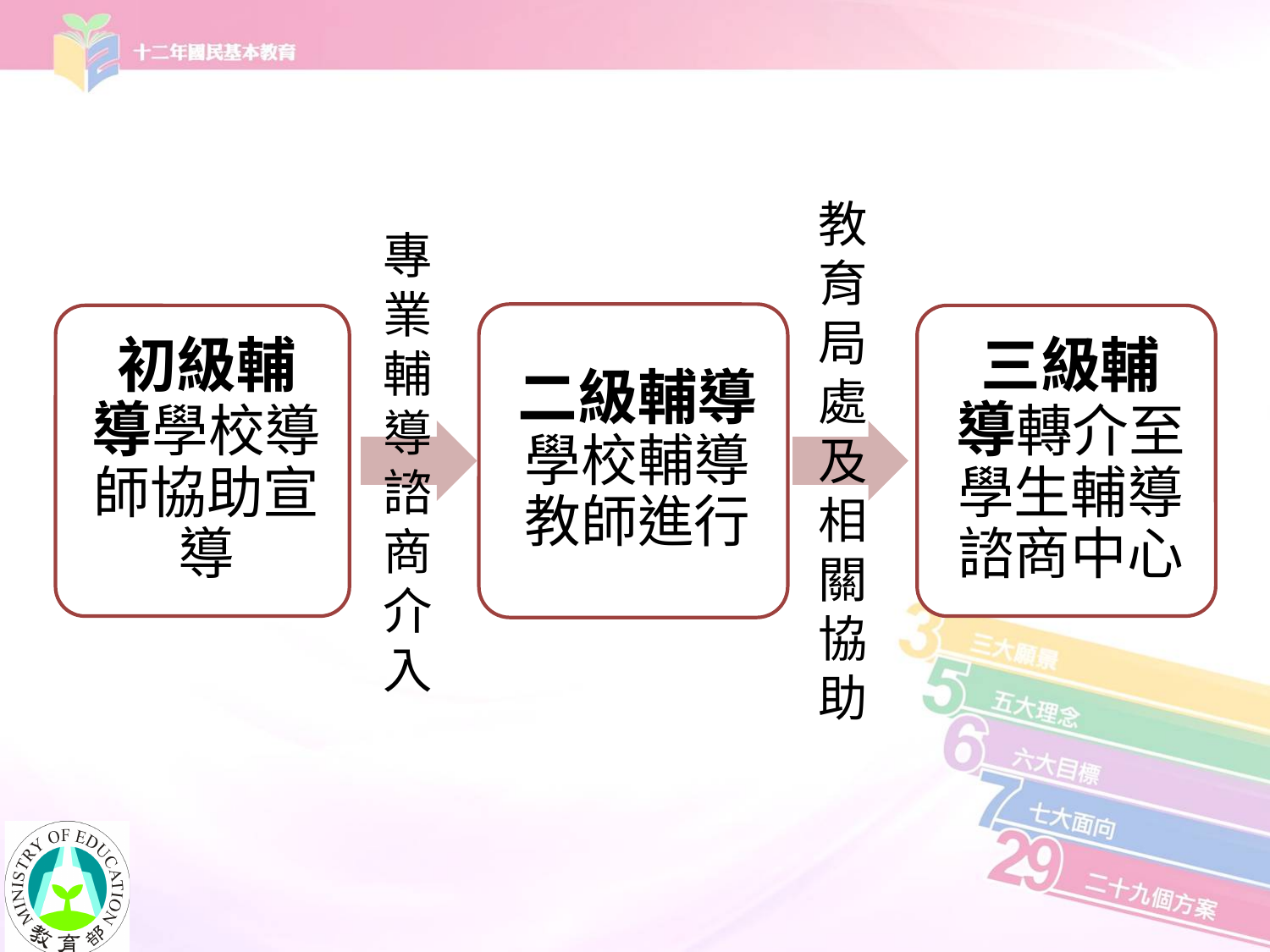

教育局處及相關協助
專業輔導諮商介入
初級輔導學校導師協助宣導

二級輔導學校輔導教師進行

三級輔導轉介至學生輔導諮商中心